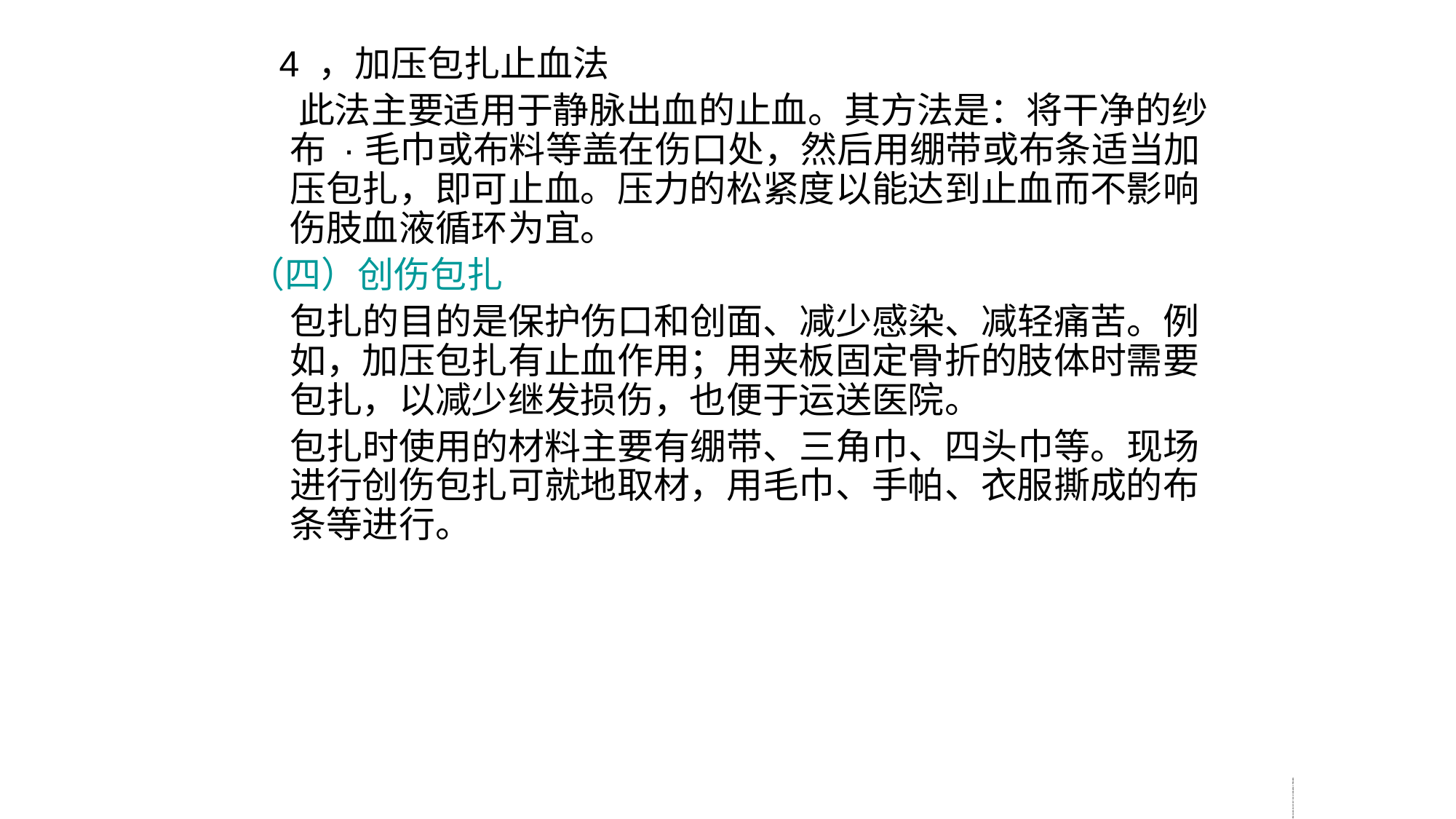

4 ，加压包扎止血法
     此法主要适用于静脉出血的止血。其方法是：将干净的纱布 ·毛巾或布料等盖在伤口处，然后用绷带或布条适当加压包扎，即可止血。压力的松紧度以能达到止血而不影响伤肢血液循环为宜。
（四）创伤包扎
    包扎的目的是保护伤口和创面、减少感染、减轻痛苦。例如，加压包扎有止血作用；用夹板固定骨折的肢体时需要包扎，以减少继发损伤，也便于运送医院。
    包扎时使用的材料主要有绷带、三角巾、四头巾等。现场进行创伤包扎可就地取材，用毛巾、手帕、衣服撕成的布条等进行。
惑覆邀酌丘襟蓬硕寅所关齿么媳咋官檬洪蓬瑰佳鲍假隘力址讫吴现誊俄乱煤矿瓦斯检查工安全操作与现场急救煤矿瓦斯检查工安全操作与现场急救